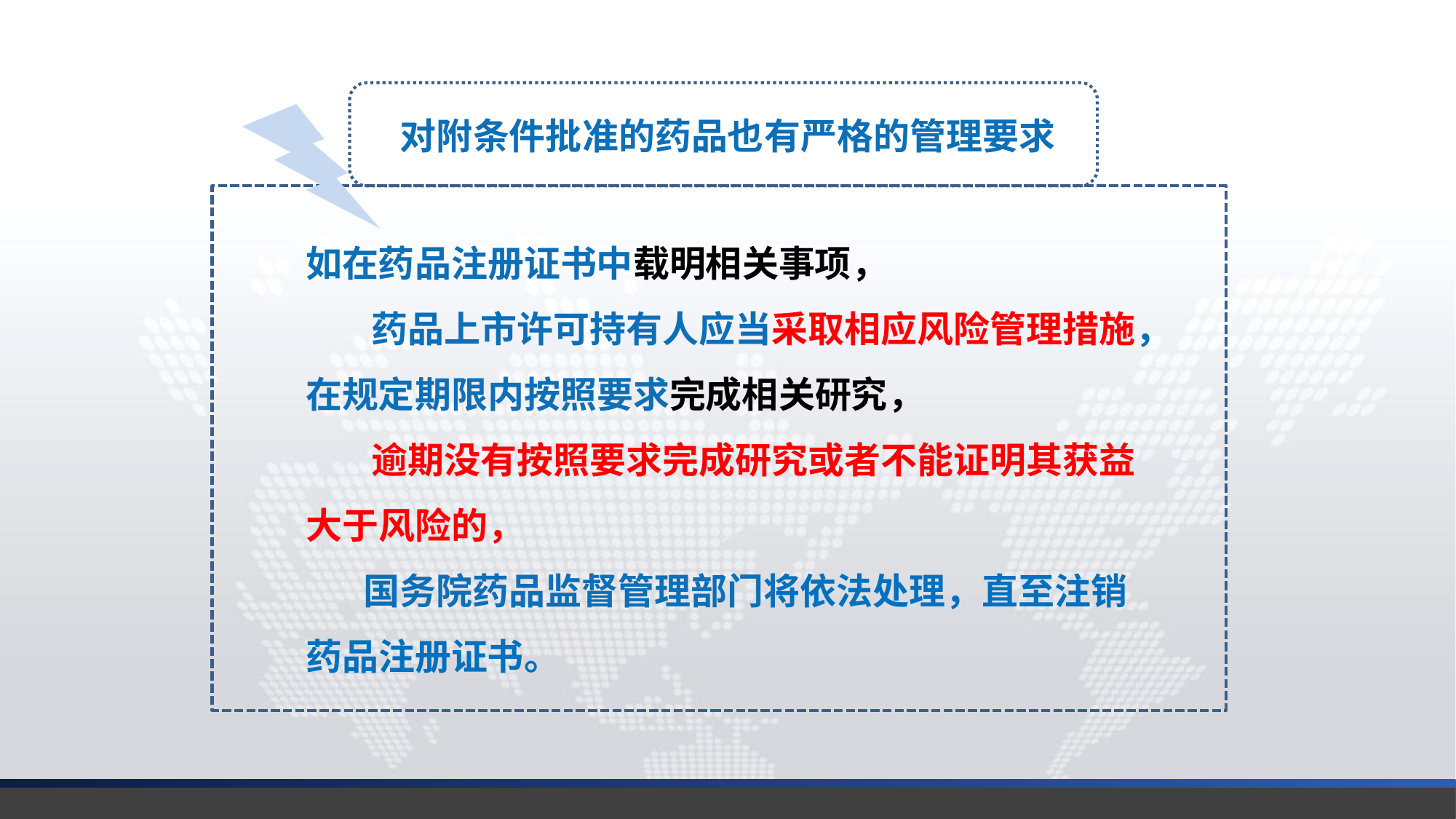

对附条件批准的药品也有严格的管理要求

如在药品注册证书中载明相关事项，
       药品上市许可持有人应当采取相应风险管理措施，在规定期限内按照要求完成相关研究，
       逾期没有按照要求完成研究或者不能证明其获益大于风险的，
      国务院药品监督管理部门将依法处理，直至注销药品注册证书。

延时符